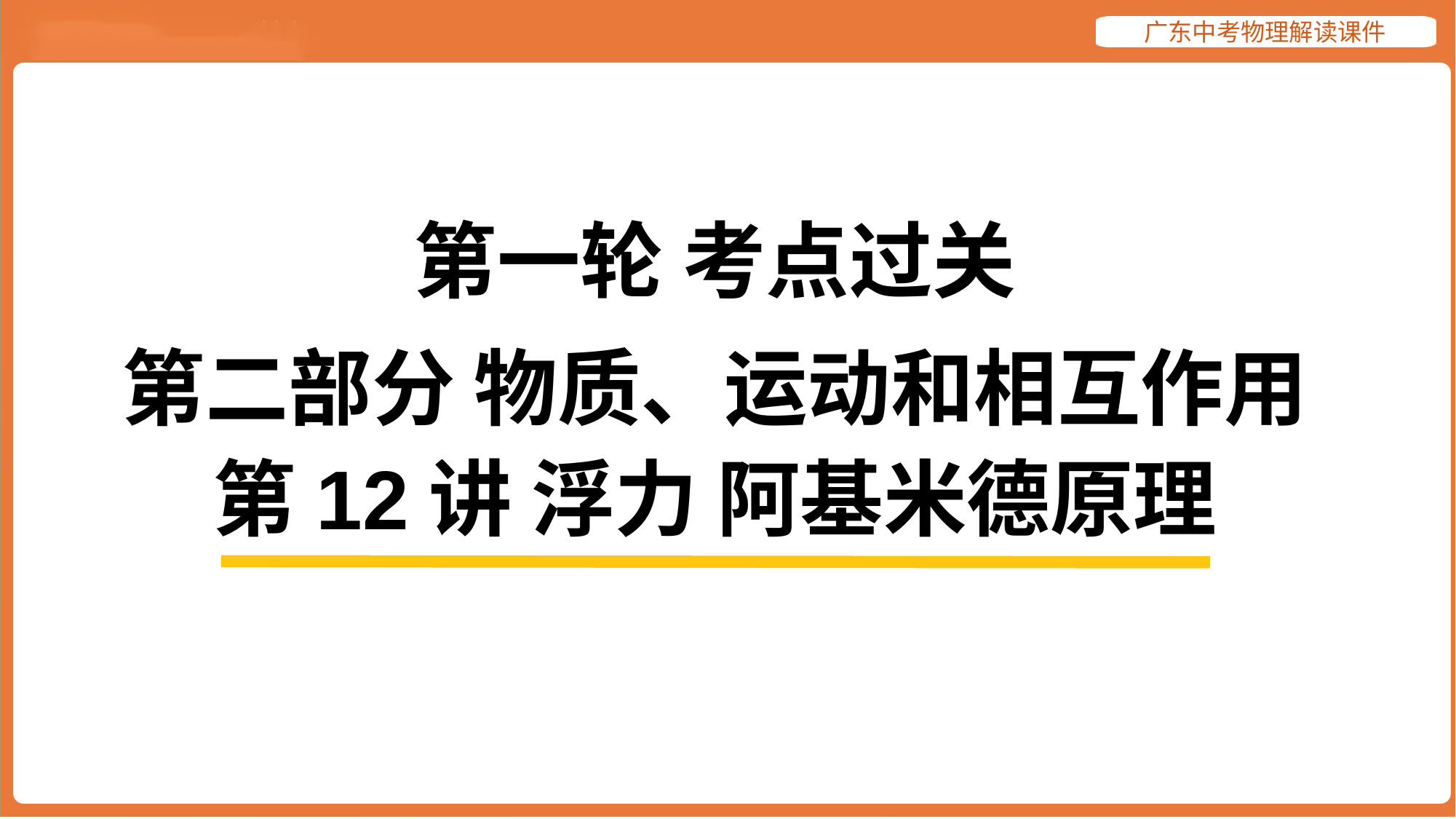

第一轮 考点过关
第二部分 物质、运动和相互作用
第12讲 浮力 阿基米德原理